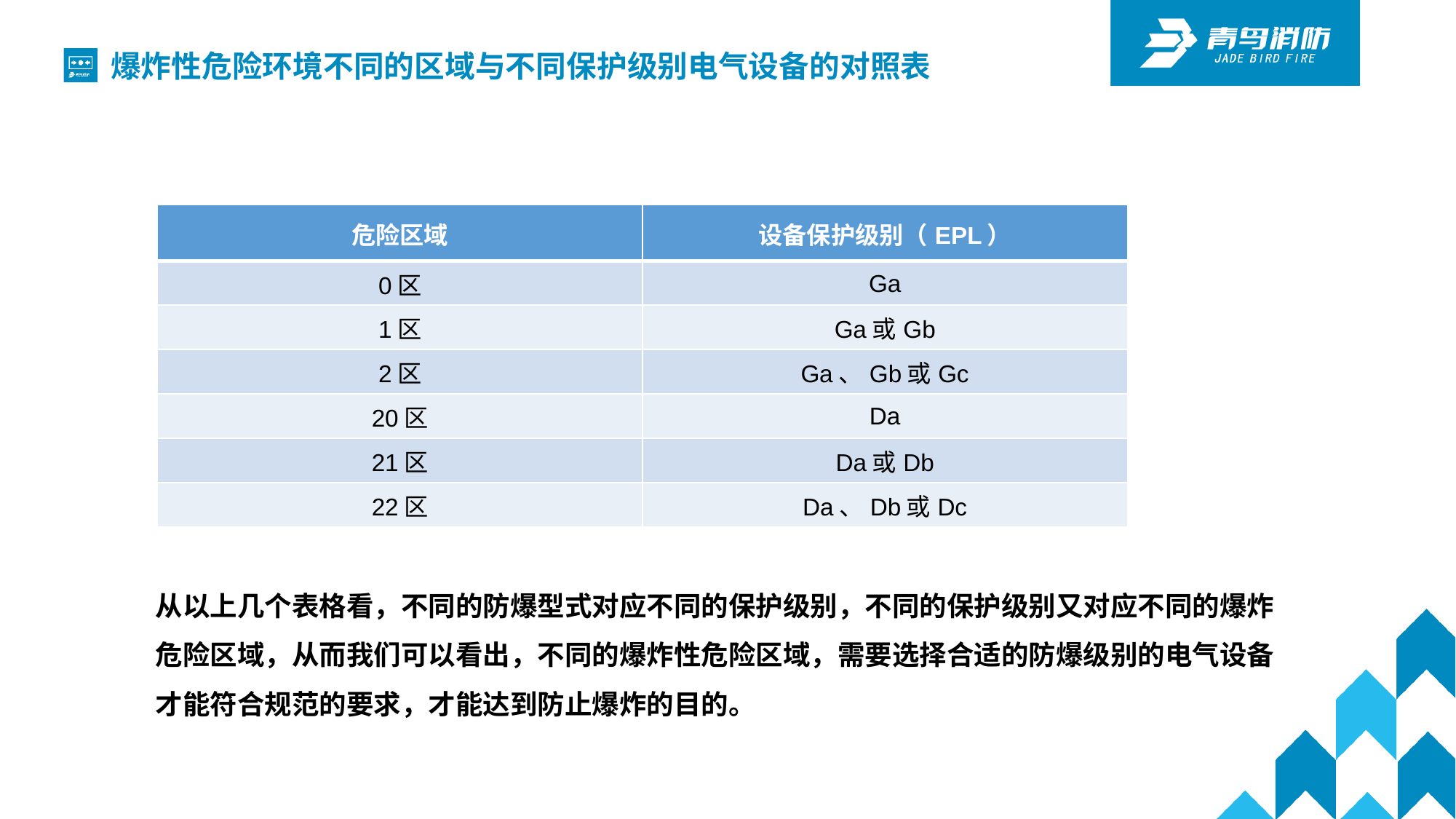

爆炸性危险环境不同的区域与不同保护级别电气设备的对照表
| 危险区域 | 设备保护级别（EPL） |
| --- | --- |
| 0区 | Ga |
| 1区 | Ga或Gb |
| 2区 | Ga、Gb或Gc |
| 20区 | Da |
| 21区 | Da或Db |
| 22区 | Da、Db或Dc |
从以上几个表格看，不同的防爆型式对应不同的保护级别，不同的保护级别又对应不同的爆炸危险区域，从而我们可以看出，不同的爆炸性危险区域，需要选择合适的防爆级别的电气设备才能符合规范的要求，才能达到防止爆炸的目的。